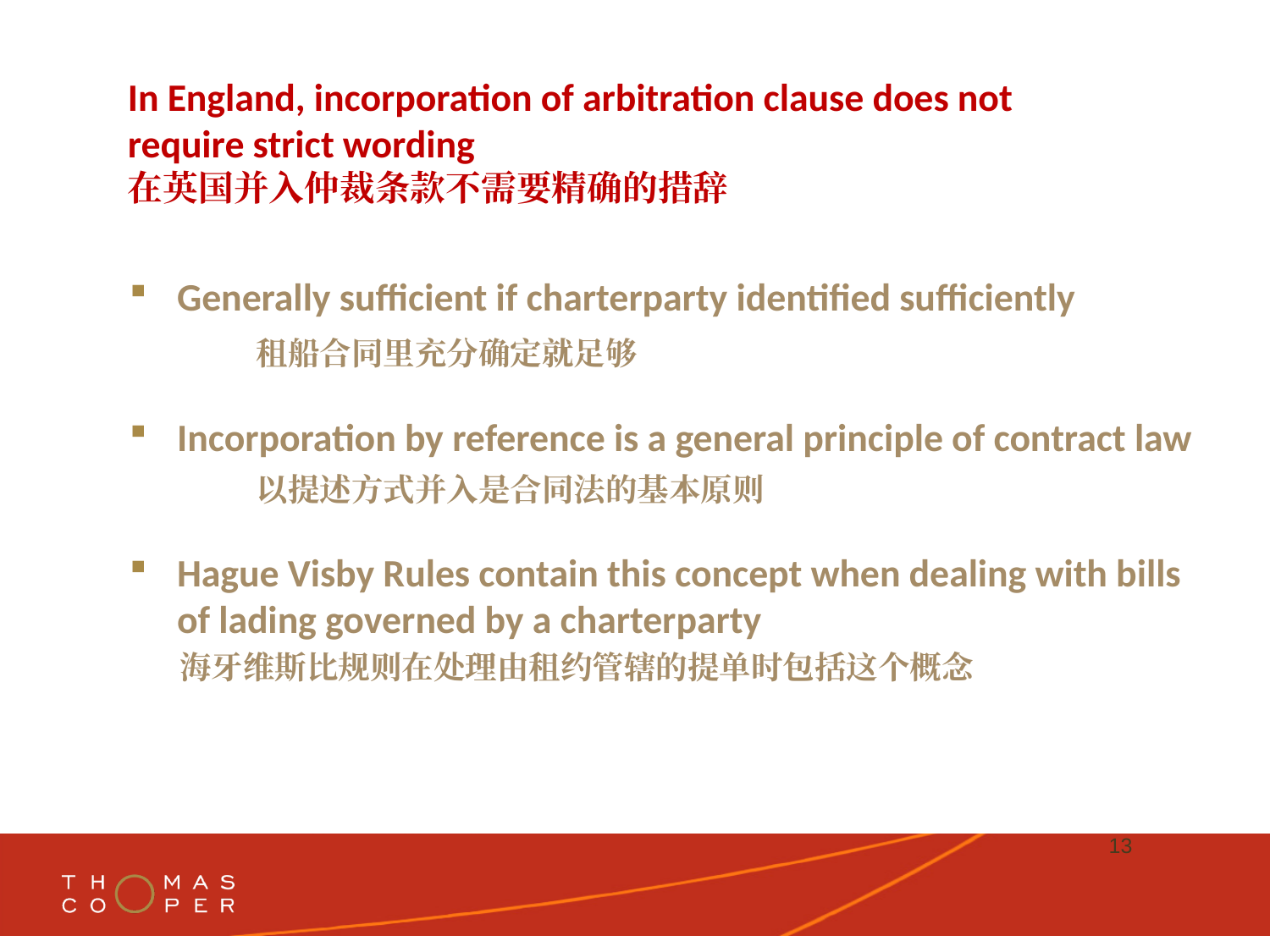

# In England, incorporation of arbitration clause does not require strict wording 在英国并入仲裁条款不需要精确的措辞
Generally sufficient if charterparty identified sufficiently
	租船合同里充分确定就足够
Incorporation by reference is a general principle of contract law
	以提述方式并入是合同法的基本原则
Hague Visby Rules contain this concept when dealing with bills of lading governed by a charterparty
海牙维斯比规则在处理由租约管辖的提单时包括这个概念

13